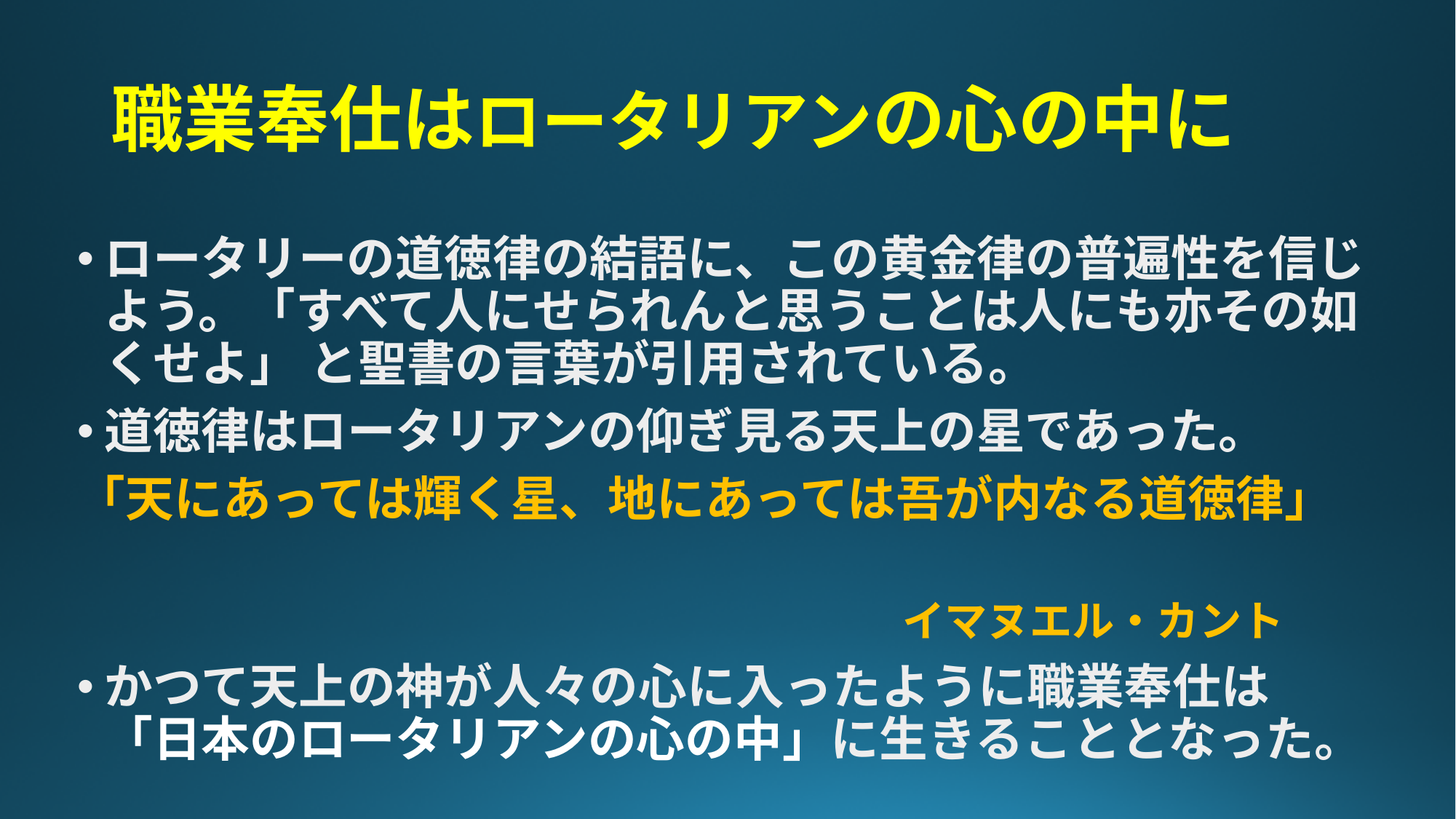

# 職業奉仕はロータリアンの心の中に
ロータリーの道徳律の結語に、この黄金律の普遍性を信じよう。「すべて人にせられんと思うことは人にも亦その如くせよ」 と聖書の言葉が引用されている。
道徳律はロータリアンの仰ぎ見る天上の星であった。
「天にあっては輝く星、地にあっては吾が内なる道徳律」
　　　　　　　　　　　　　　　　　イマヌエル・カント
かつて天上の神が人々の心に入ったように職業奉仕は　「日本のロータリアンの心の中」に生きることとなった。